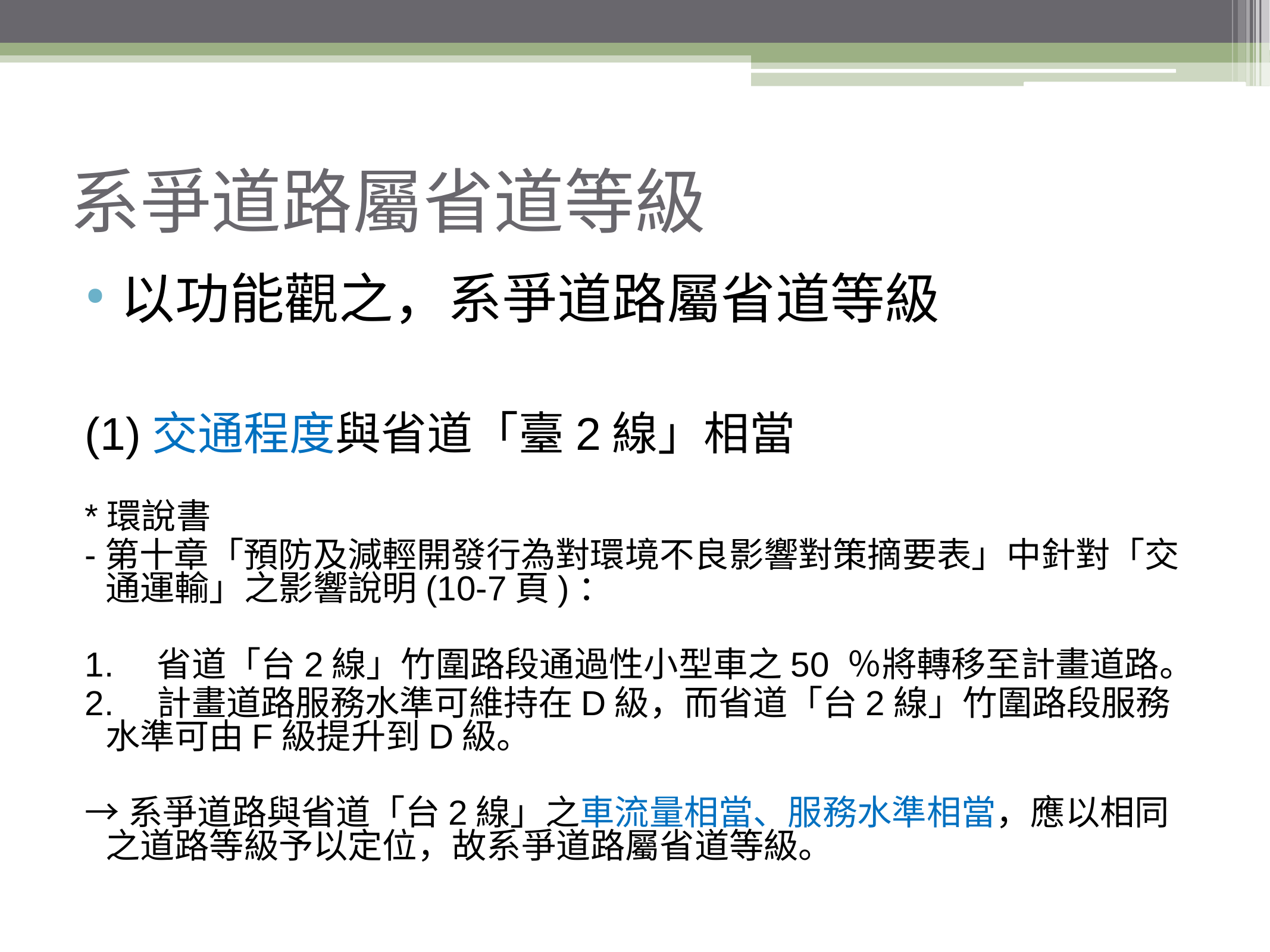

# 系爭道路屬省道等級
以功能觀之，系爭道路屬省道等級

(1)交通程度與省道「臺2線」相當

*環說書
-第十章「預防及減輕開發行為對環境不良影響對策摘要表」中針對「交通運輸」之影響說明(10-7頁)：

1.　省道「台2線」竹圍路段通過性小型車之50 ％將轉移至計畫道路。
2.　計畫道路服務水準可維持在D級，而省道「台2線」竹圍路段服務水準可由F級提升到D級。

→系爭道路與省道「台2線」之車流量相當、服務水準相當，應以相同之道路等級予以定位，故系爭道路屬省道等級。